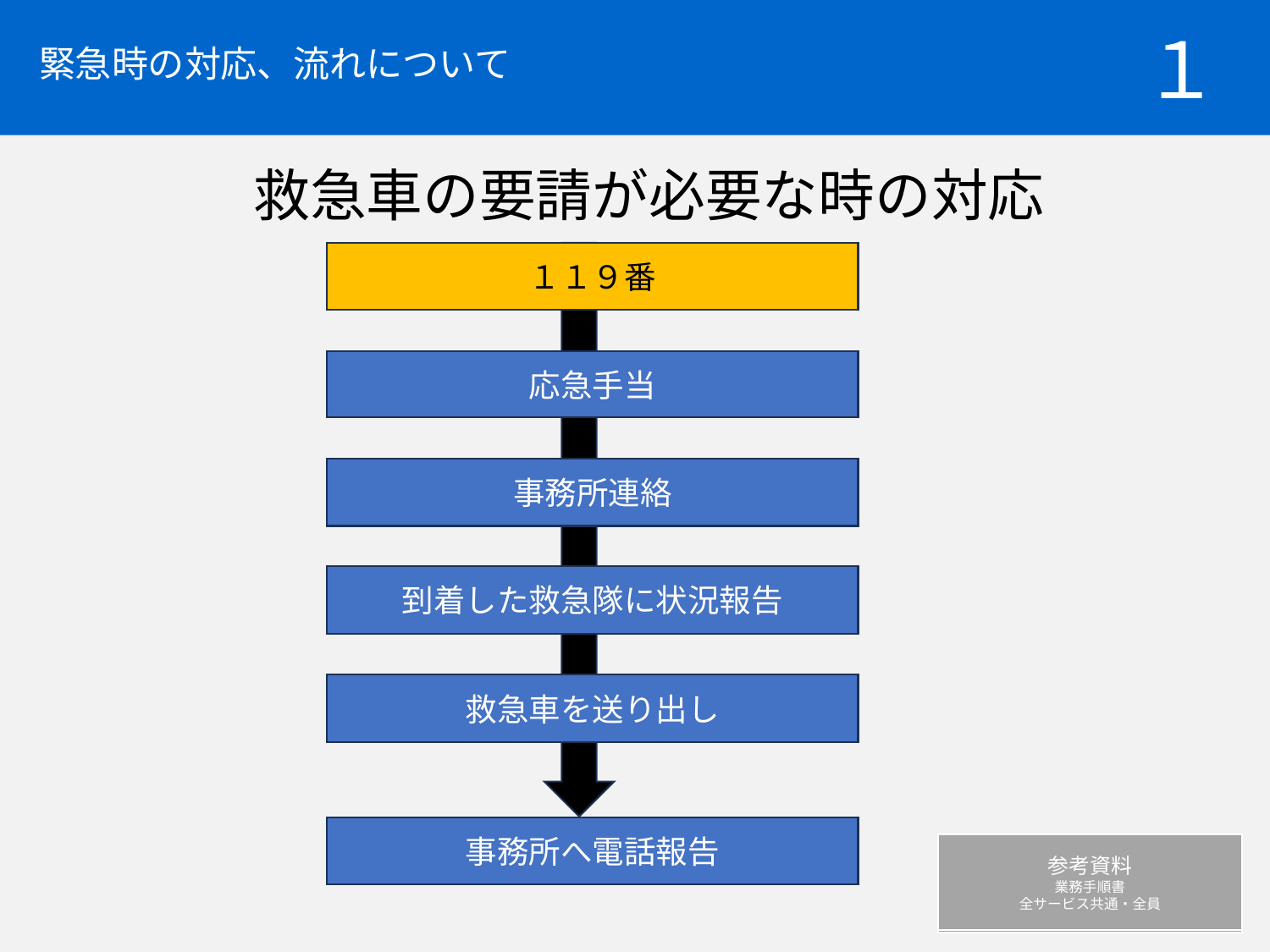

# 緊急時の対応、流れについて
１
救急車の要請が必要な時の対応
１１９番

応急手当
事務所連絡
到着した救急隊に状況報告
救急車を送り出し
事務所へ電話報告
参考資料
業務手順書
全サービス共通・全員
©参考資料
業務手順書
全サービス共通・全員ｃｃ